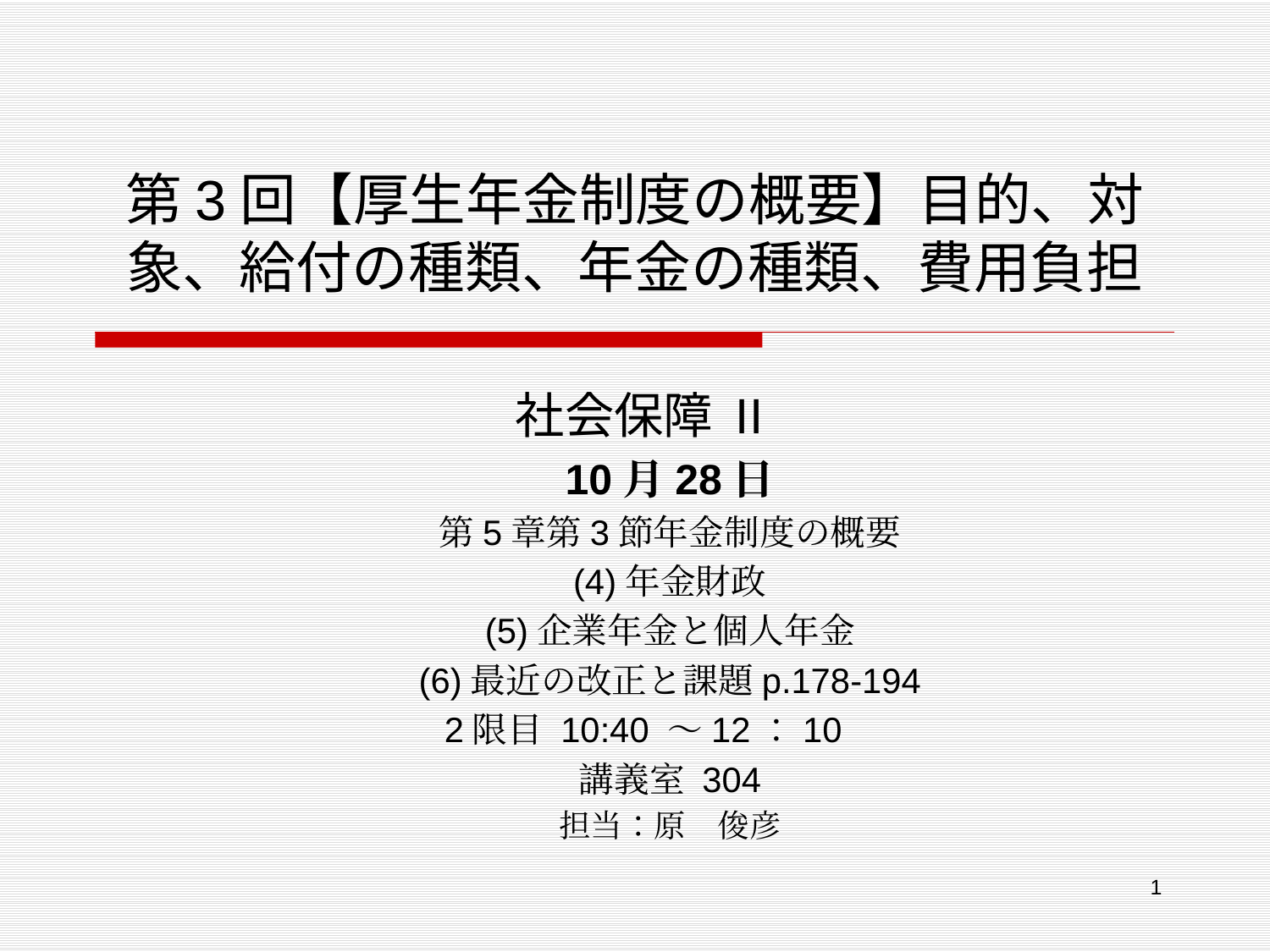

# 第3回【厚生年金制度の概要】目的、対象、給付の種類、年金の種類、費用負担
社会保障 II
10月28日
第5章第3節年金制度の概要
(4)年金財政
(5)企業年金と個人年金
(6)最近の改正と課題p.178-194
2限目 10:40 ～12：10
講義室 304
担当：原　俊彦

　　　       担当　原　俊彦（札幌市立大学）t.hara@scu.ac.jp

1